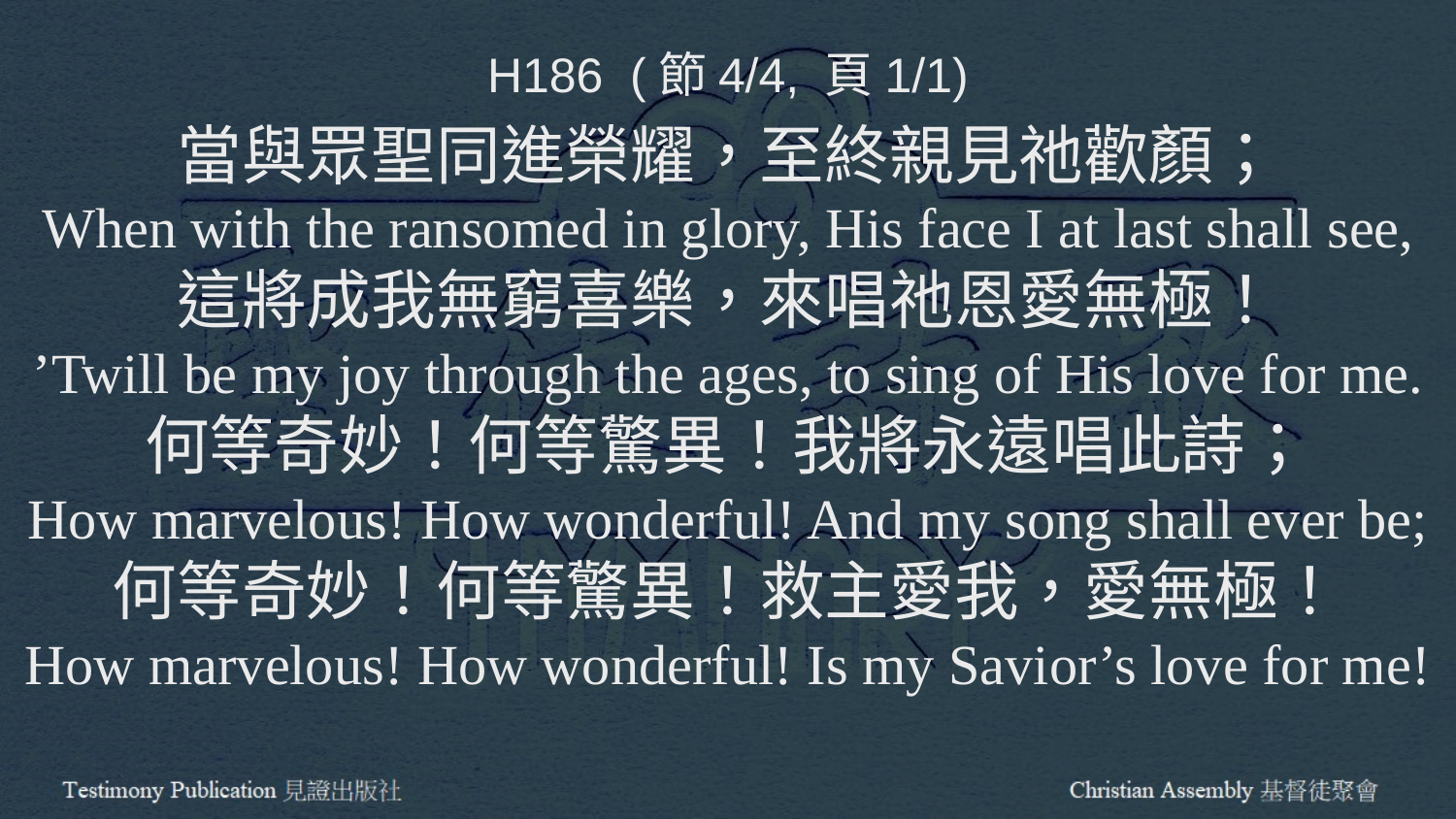

H186  (節4/4, 頁1/1)
當與眾聖同進榮耀，至終親見祂歡顏；
When with the ransomed in glory, His face I at last shall see,
這將成我無窮喜樂，來唱祂恩愛無極！
’Twill be my joy through the ages, to sing of His love for me.
何等奇妙！何等驚異！我將永遠唱此詩；
How marvelous! How wonderful! And my song shall ever be;
何等奇妙！何等驚異！救主愛我，愛無極！
How marvelous! How wonderful! Is my Savior’s love for me!